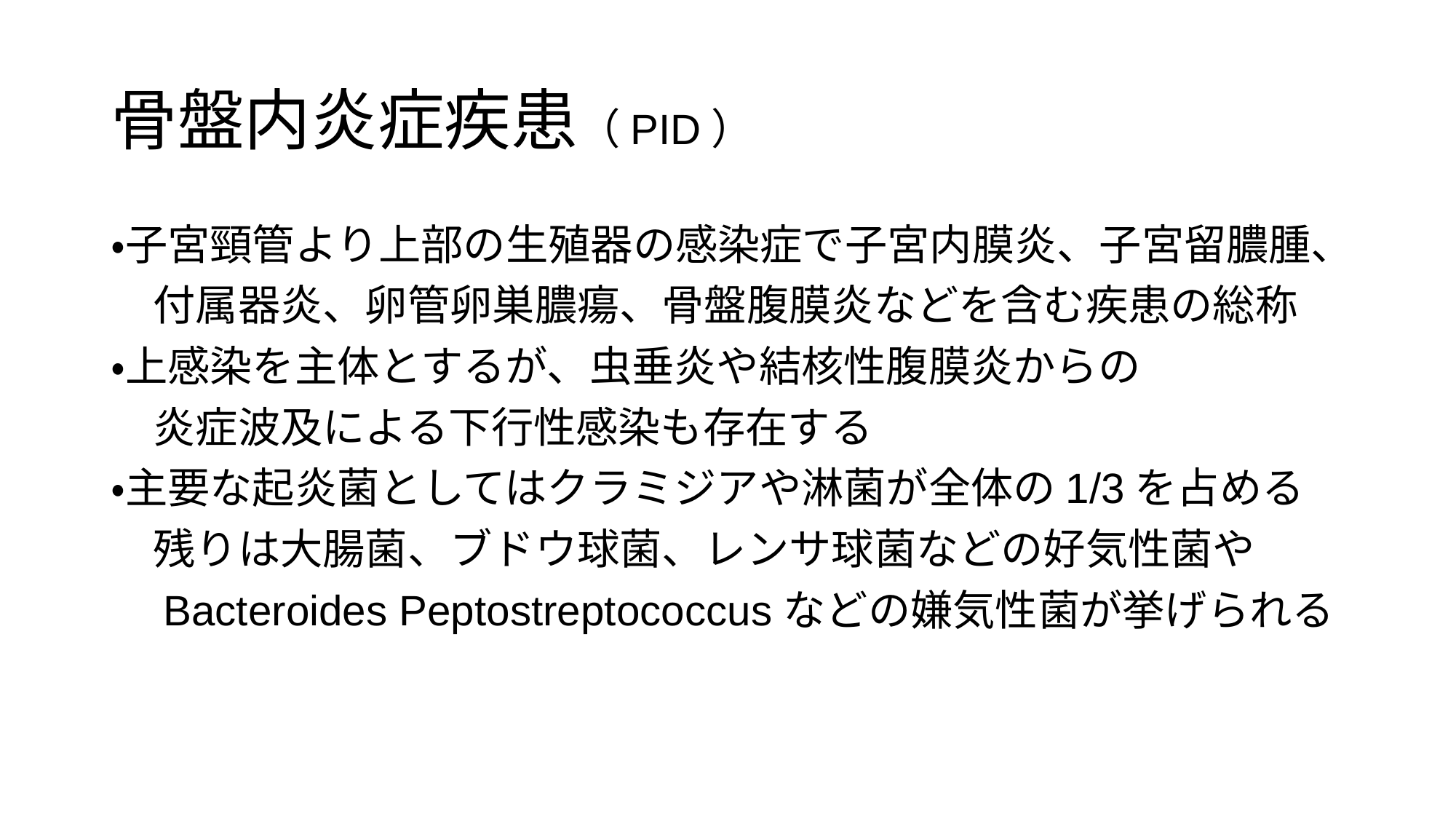

# 骨盤内炎症疾患（PID）
・子宮頸管より上部の生殖器の感染症で子宮内膜炎、子宮留膿腫、
　付属器炎、卵管卵巣膿瘍、骨盤腹膜炎などを含む疾患の総称
・上感染を主体とするが、虫垂炎や結核性腹膜炎からの
　炎症波及による下行性感染も存在する
・主要な起炎菌としてはクラミジアや淋菌が全体の1/3を占める
　残りは大腸菌、ブドウ球菌、レンサ球菌などの好気性菌や
　Bacteroides Peptostreptococcusなどの嫌気性菌が挙げられる